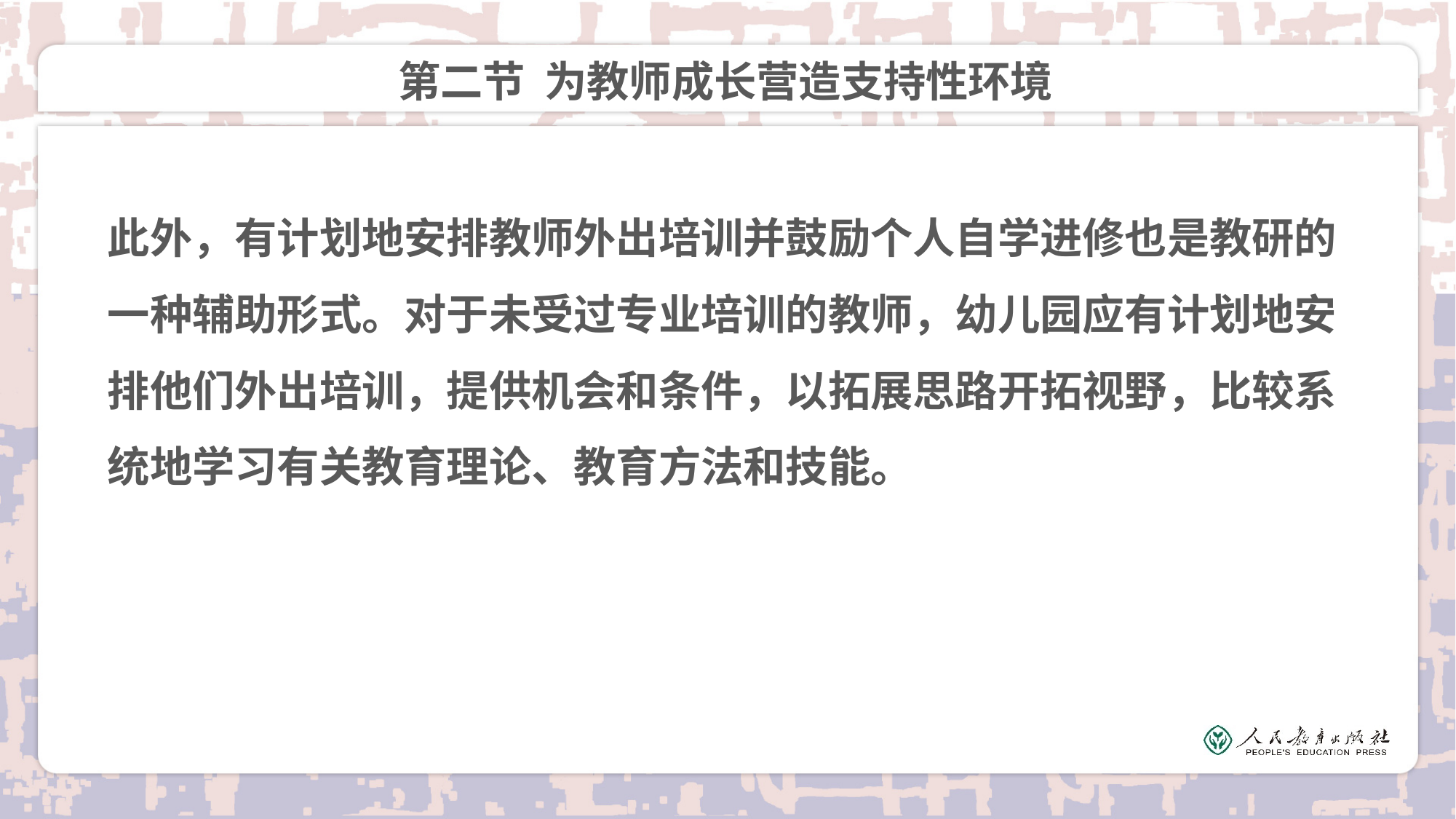

# 第二节  为教师成长营造支持性环境
此外，有计划地安排教师外出培训并鼓励个人自学进修也是教研的一种辅助形式。对于未受过专业培训的教师，幼儿园应有计划地安排他们外出培训，提供机会和条件，以拓展思路开拓视野，比较系统地学习有关教育理论、教育方法和技能。